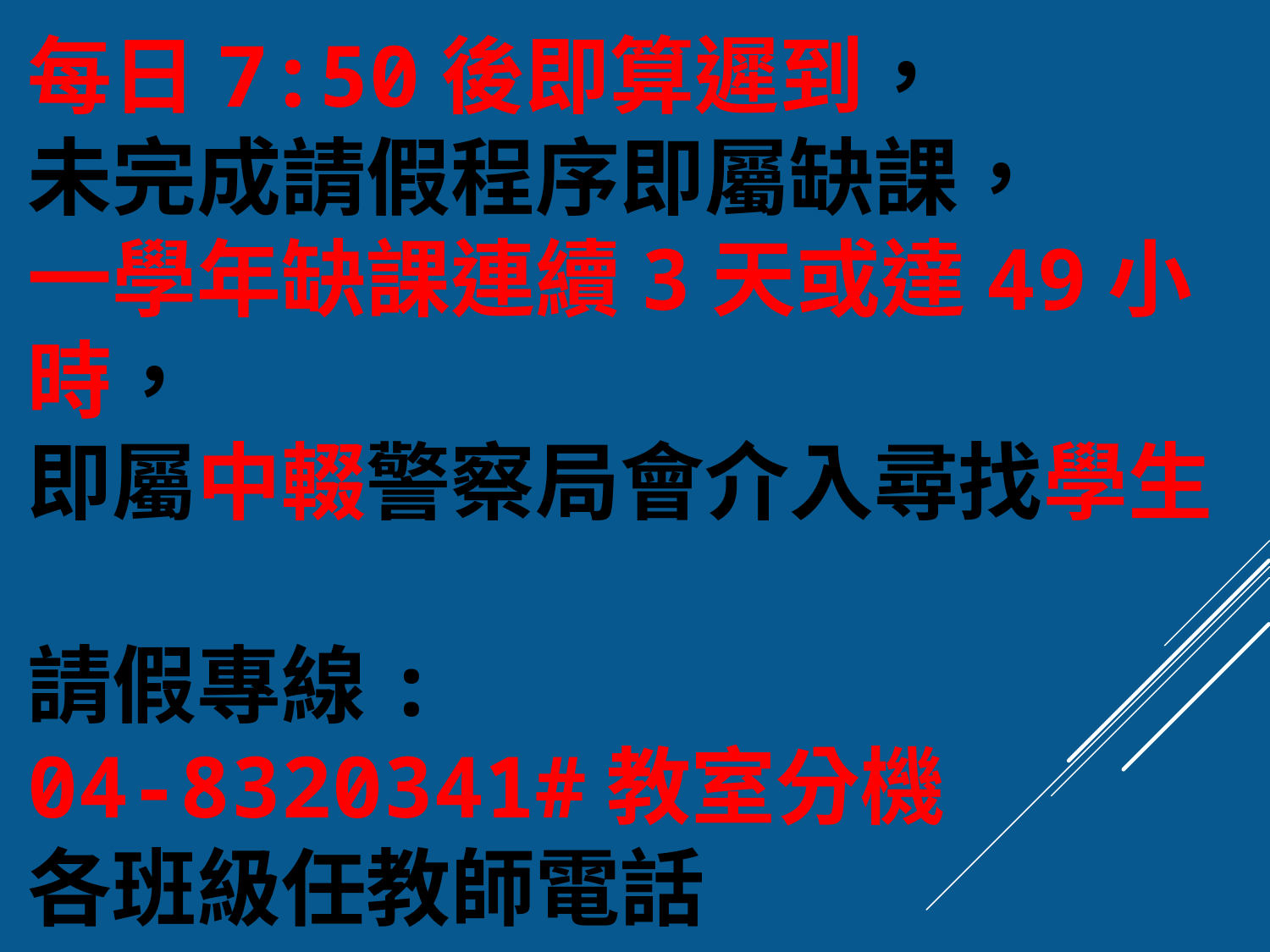

每日7:50後即算遲到，
未完成請假程序即屬缺課，
一學年缺課連續3天或達49小時，
即屬中輟警察局會介入尋找學生

請假專線:
04-8320341#教室分機
各班級任教師電話